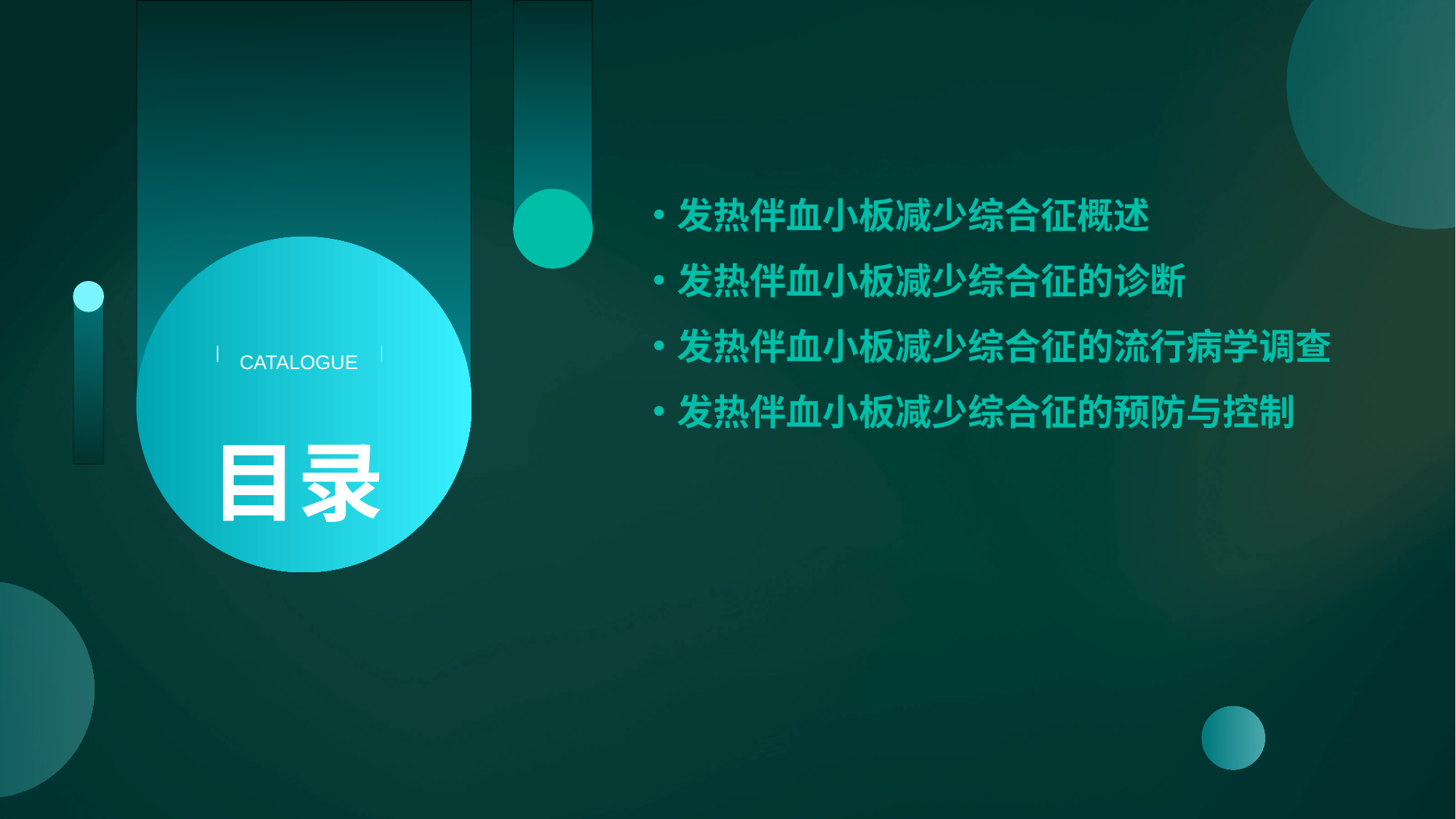

发热伴血小板减少综合征概述
发热伴血小板减少综合征的诊断
发热伴血小板减少综合征的流行病学调查
发热伴血小板减少综合征的预防与控制

CATALOGUE
目录